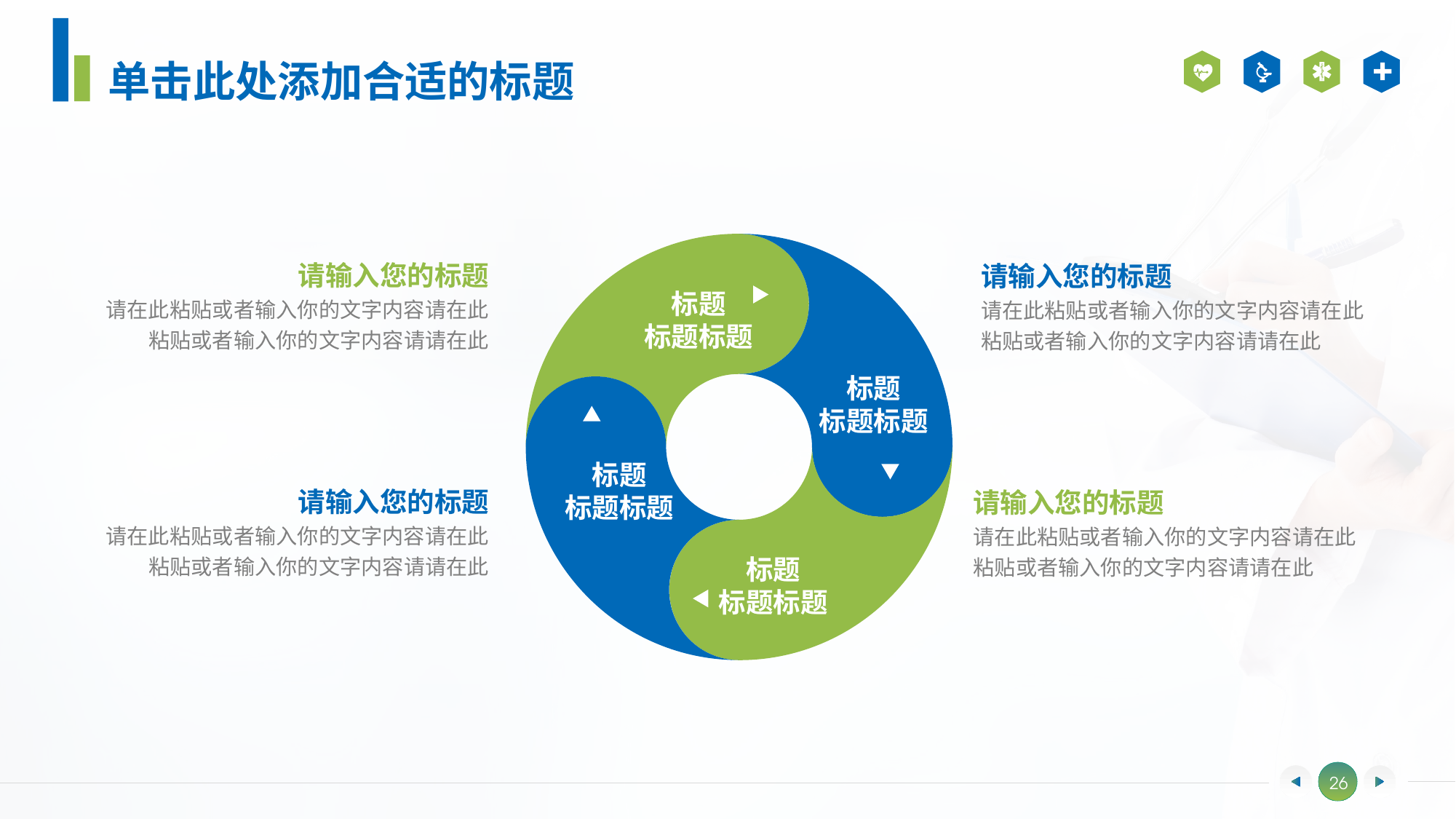

单击此处添加合适的标题

标题
标题标题

标题
标题标题
请输入您的标题
请在此粘贴或者输入你的文字内容请在此粘贴或者输入你的文字内容请请在此
请输入您的标题
请在此粘贴或者输入你的文字内容请在此粘贴或者输入你的文字内容请请在此

标题
标题标题

标题
标题标题

请输入您的标题
请在此粘贴或者输入你的文字内容请在此粘贴或者输入你的文字内容请请在此
请输入您的标题
请在此粘贴或者输入你的文字内容请在此粘贴或者输入你的文字内容请请在此